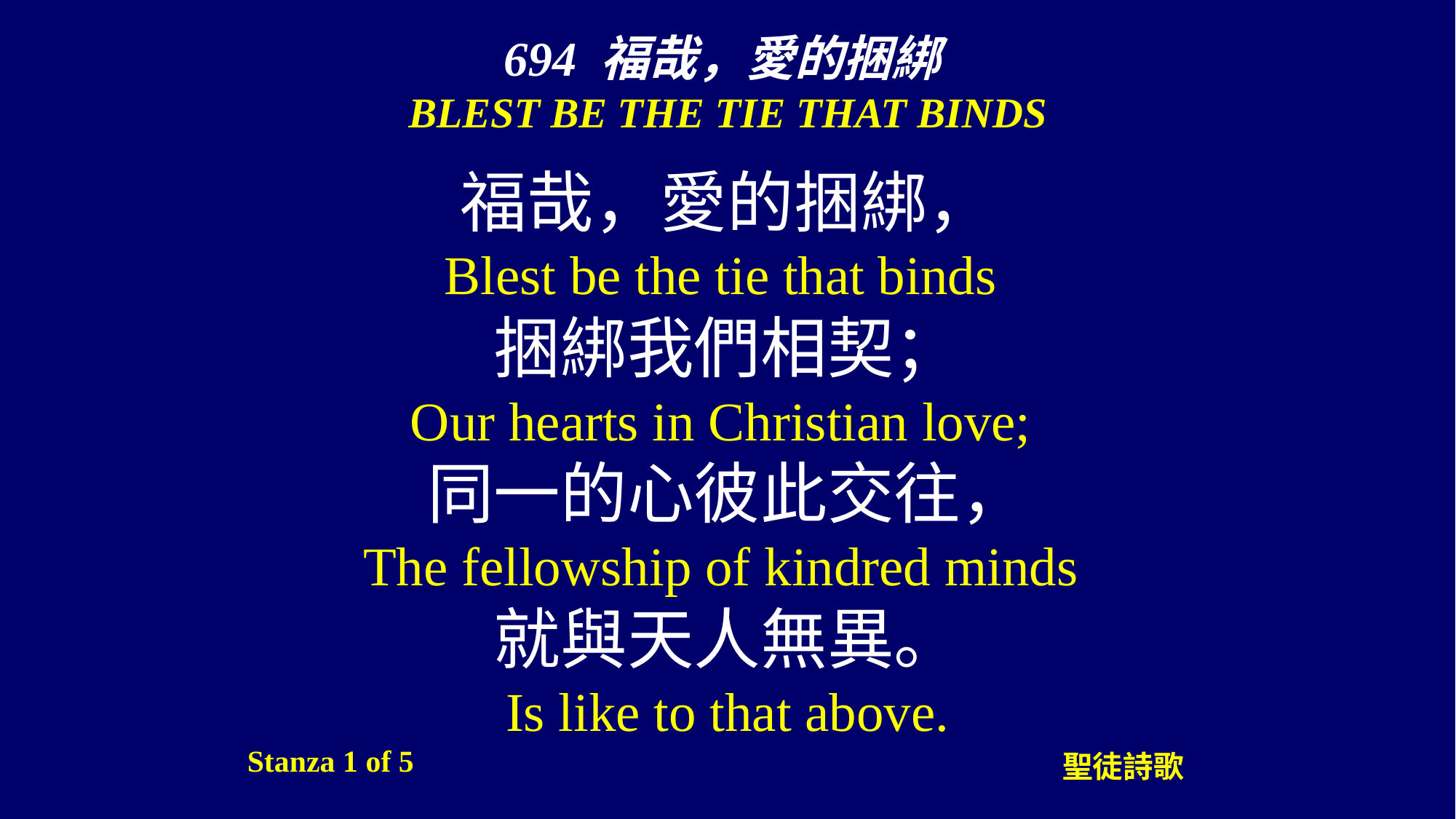

# 694 福哉，愛的捆綁 BLEST BE THE TIE THAT BINDS
福哉，愛的捆綁，
Blest be the tie that binds
捆綁我們相契；
Our hearts in Christian love;
同一的心彼此交往，
The fellowship of kindred minds
就與天人無異。
Is like to that above.
Stanza 1 of 5
聖徒詩歌